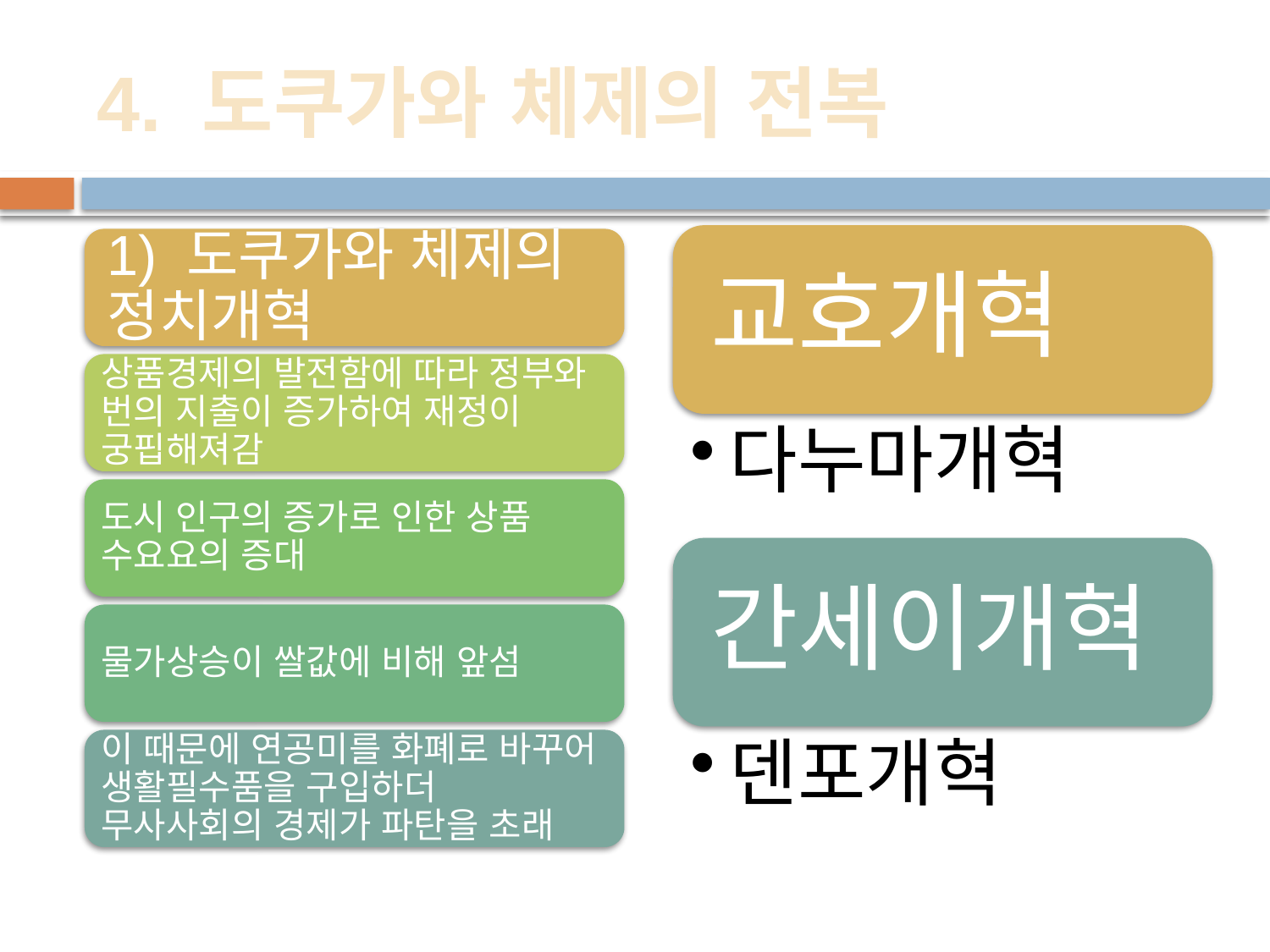

# 4. 도쿠가와 체제의 전복
교호개혁
다누마개혁
간세이개혁
덴포개혁
1) 도쿠가와 체제의 정치개혁
상품경제의 발전함에 따라 정부와 번의 지출이 증가하여 재정이 궁핍해져감
도시 인구의 증가로 인한 상품 수요요의 증대
물가상승이 쌀값에 비해 앞섬
이 때문에 연공미를 화폐로 바꾸어 생활필수품을 구입하더 무사사회의 경제가 파탄을 초래